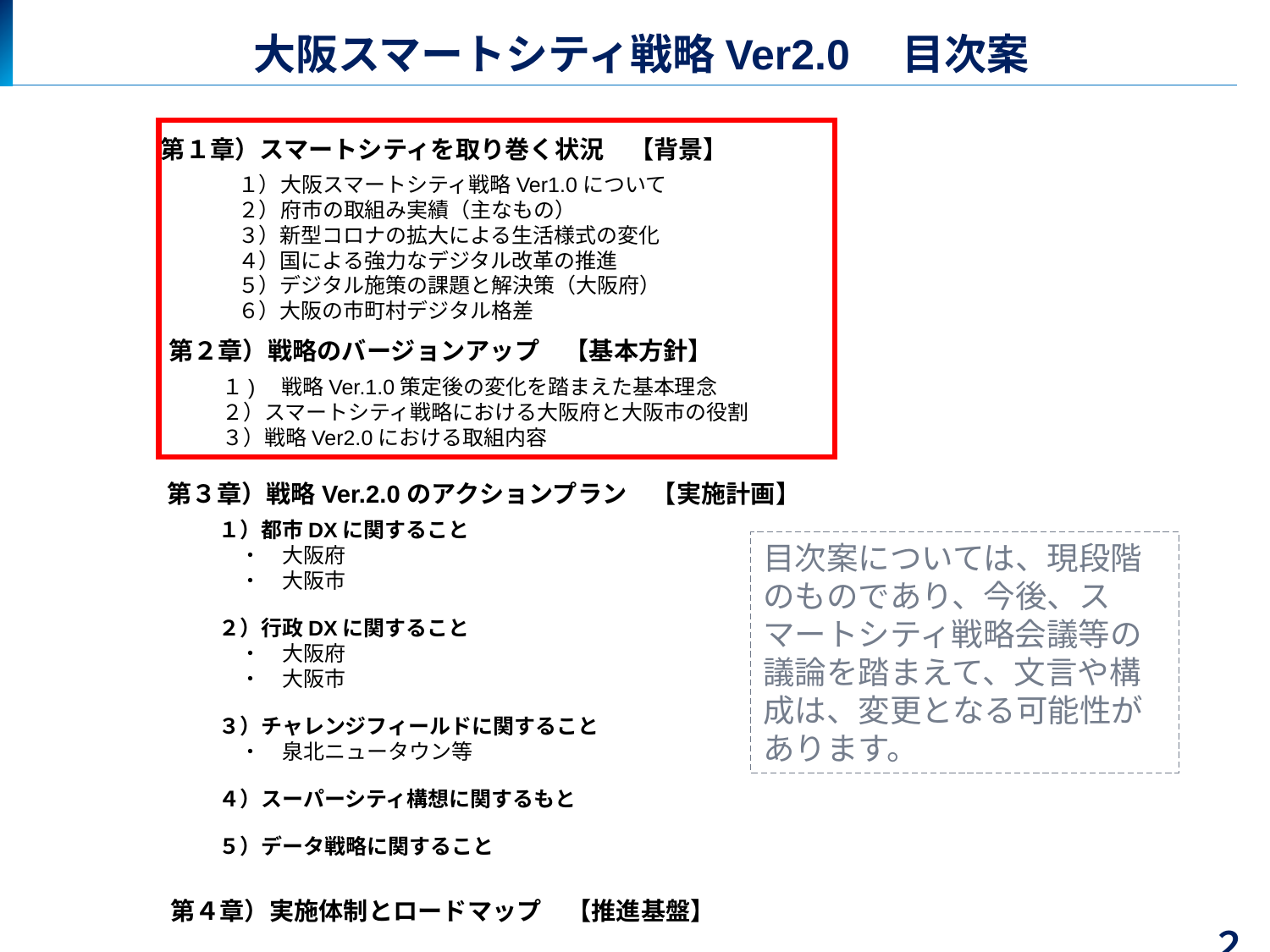

# 大阪スマートシティ戦略Ver2.0　目次案

第１章）スマートシティを取り巻く状況　【背景】
１）大阪スマートシティ戦略Ver1.0について
２）府市の取組み実績（主なもの）
３）新型コロナの拡大による生活様式の変化
４）国による強力なデジタル改革の推進
５）デジタル施策の課題と解決策（大阪府）
６）大阪の市町村デジタル格差
第２章）戦略のバージョンアップ　【基本方針】
１)　戦略Ver.1.0策定後の変化を踏まえた基本理念
２）スマートシティ戦略における大阪府と大阪市の役割
３）戦略Ver2.0における取組内容
第３章）戦略Ver.2.0のアクションプラン　【実施計画】
１）都市DXに関すること
　・　大阪府
　・　大阪市

２）行政DXに関すること
　・　大阪府
　・　大阪市

３）チャレンジフィールドに関すること
　・　泉北ニュータウン等

４）スーパーシティ構想に関するもと

５）データ戦略に関すること
目次案については、現段階のものであり、今後、スマートシティ戦略会議等の議論を踏まえて、文言や構成は、変更となる可能性があります。
第４章）実施体制とロードマップ　【推進基盤】
 ２